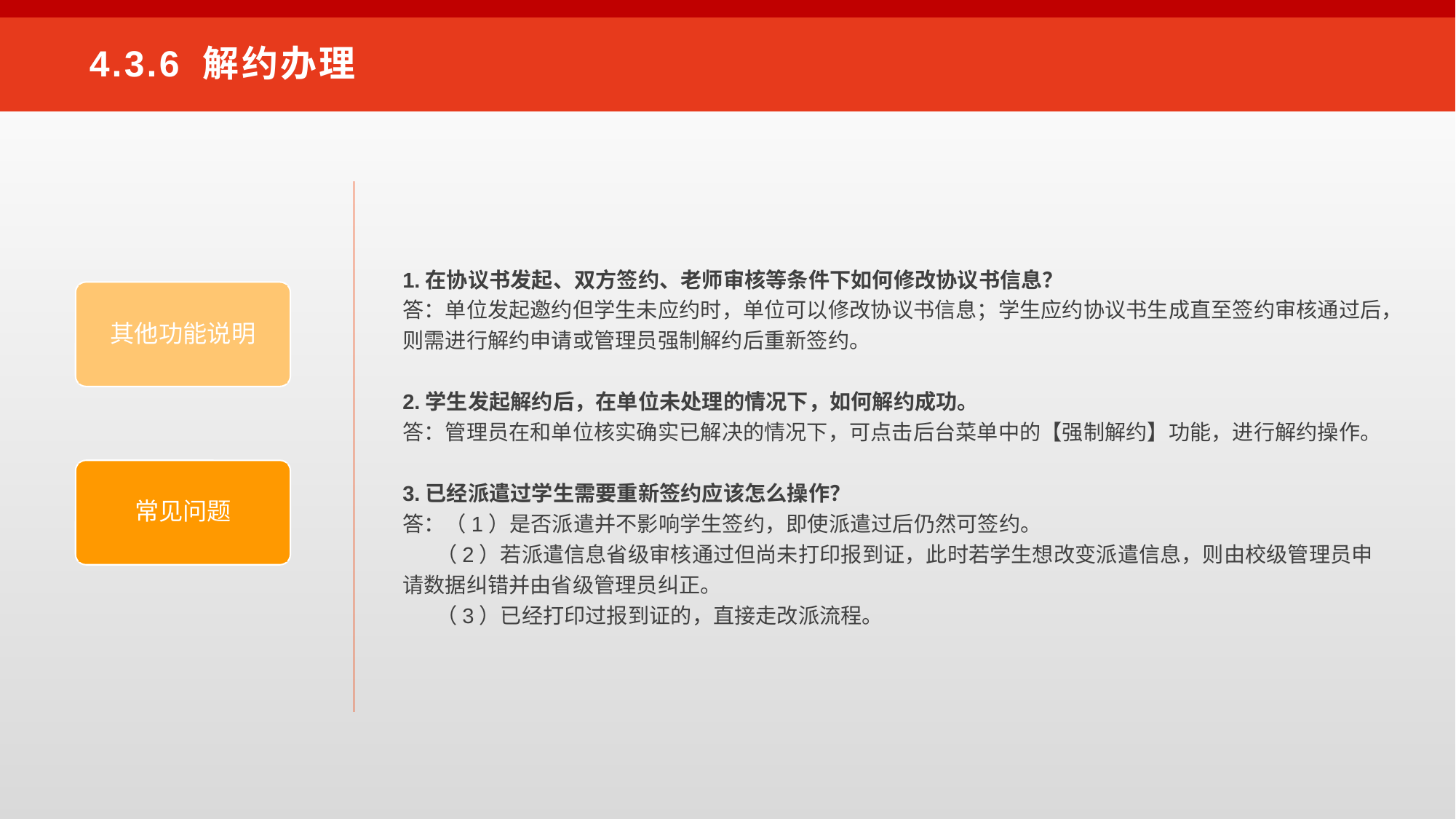

4.3.6 解约办理
1.在协议书发起、双方签约、老师审核等条件下如何修改协议书信息？
答：单位发起邀约但学生未应约时，单位可以修改协议书信息；学生应约协议书生成直至签约审核通过后，则需进行解约申请或管理员强制解约后重新签约。

2.学生发起解约后，在单位未处理的情况下，如何解约成功。
答：管理员在和单位核实确实已解决的情况下，可点击后台菜单中的【强制解约】功能，进行解约操作。

3.已经派遣过学生需要重新签约应该怎么操作？
答：（1）是否派遣并不影响学生签约，即使派遣过后仍然可签约。
      （2）若派遣信息省级审核通过但尚未打印报到证，此时若学生想改变派遣信息，则由校级管理员申请数据纠错并由省级管理员纠正。
      （3）已经打印过报到证的，直接走改派流程。

其他功能说明

常见问题